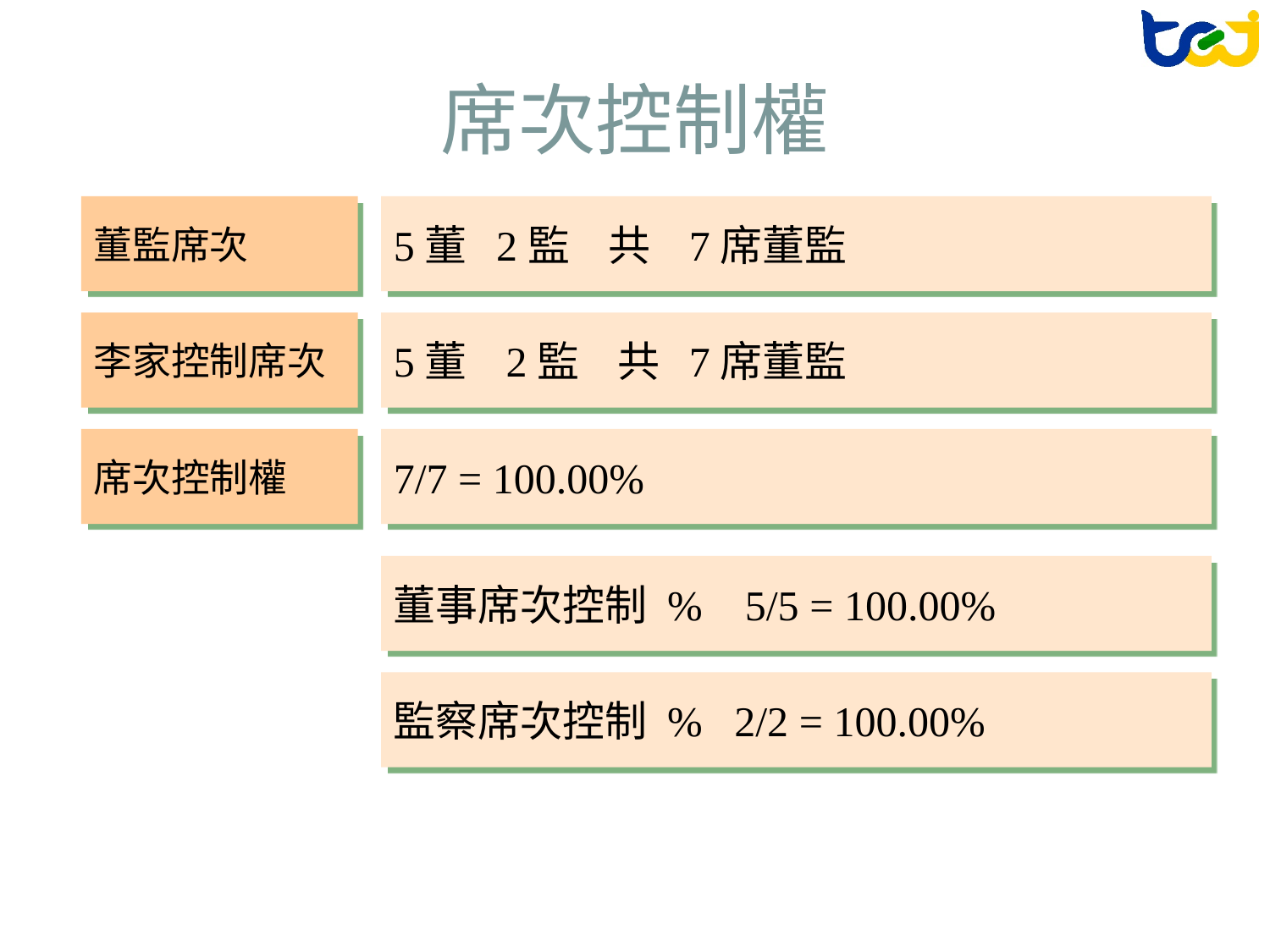

# 席次控制權
董監席次
5董  2監    共   7席董監
李家控制席次
5董   2監    共  7席董監
席次控制權
7/7 = 100.00%
董事席次控制 %    5/5 = 100.00%
監察席次控制 %   2/2 = 100.00%
40